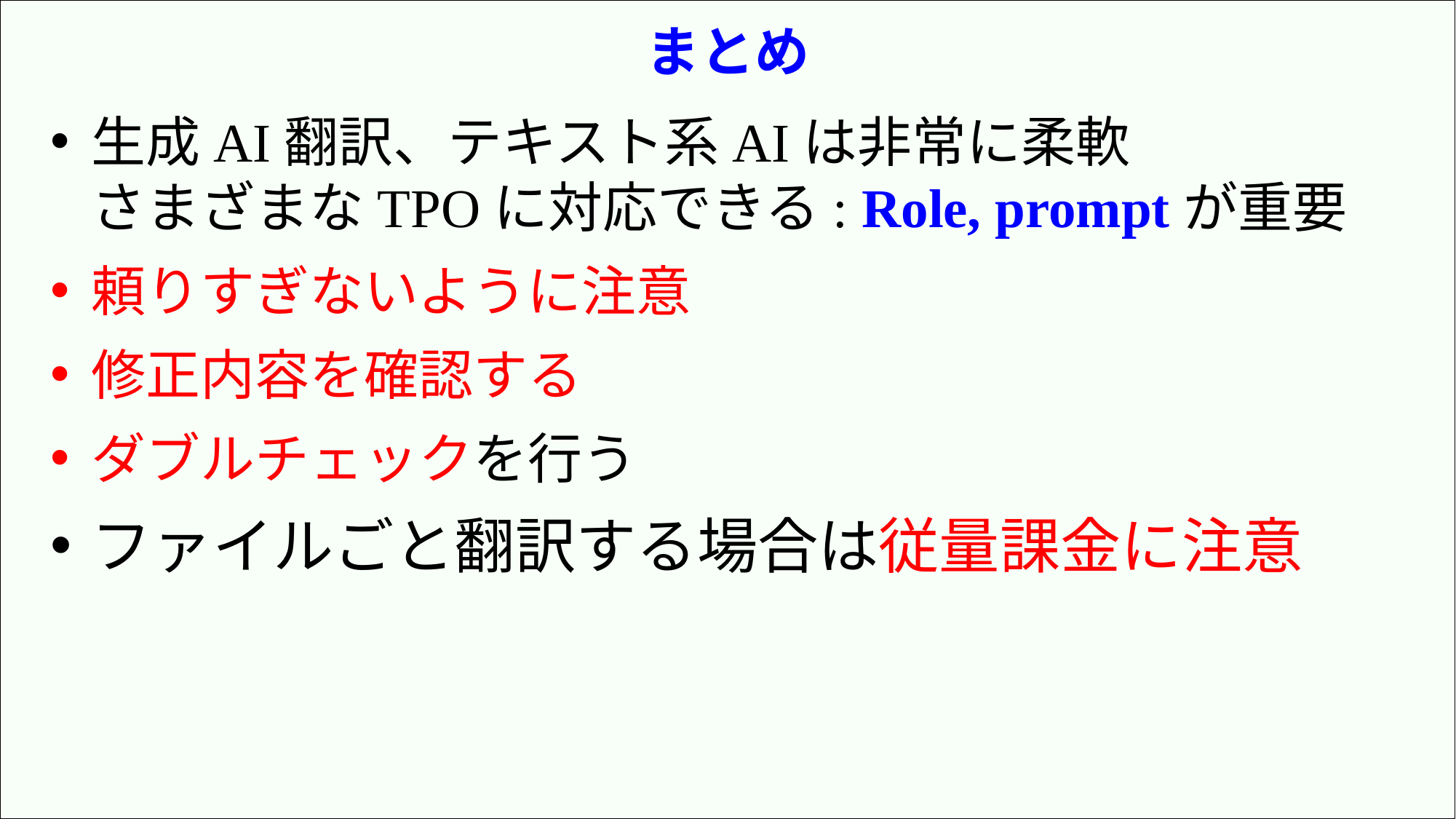

# まとめ
生成AI翻訳、テキスト系AIは非常に柔軟
さまざまなTPOに対応できる: Role, promptが重要
頼りすぎないように注意
修正内容を確認する
ダブルチェックを行う
ファイルごと翻訳する場合は従量課金に注意